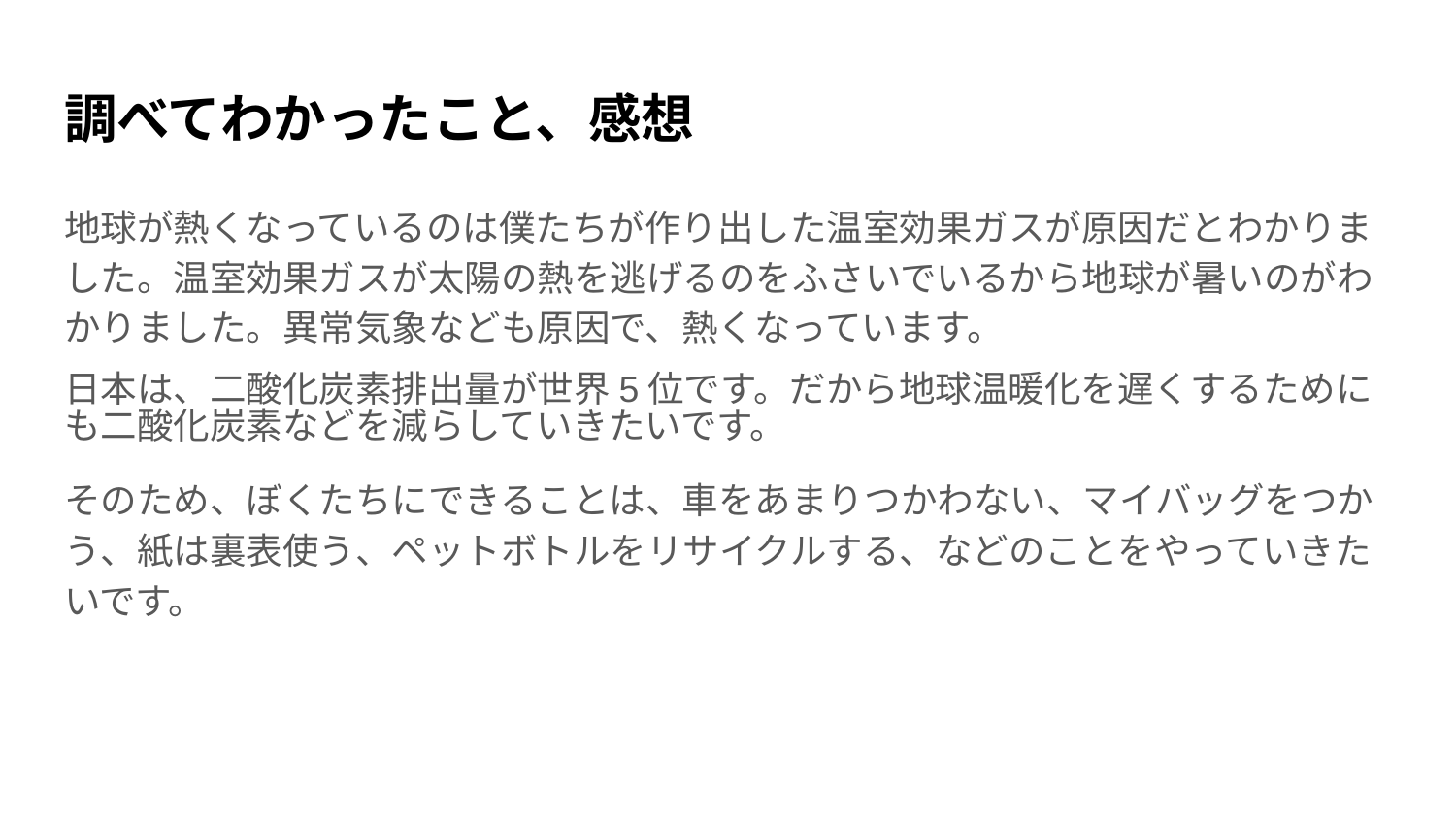

# 調べてわかったこと、感想
地球が熱くなっているのは僕たちが作り出した温室効果ガスが原因だとわかりました。温室効果ガスが太陽の熱を逃げるのをふさいでいるから地球が暑いのがわかりました。異常気象なども原因で、熱くなっています。
日本は、二酸化炭素排出量が世界5位です。だから地球温暖化を遅くするためにも二酸化炭素などを減らしていきたいです。
そのため、ぼくたちにできることは、車をあまりつかわない、マイバッグをつかう、紙は裏表使う、ペットボトルをリサイクルする、などのことをやっていきたいです。